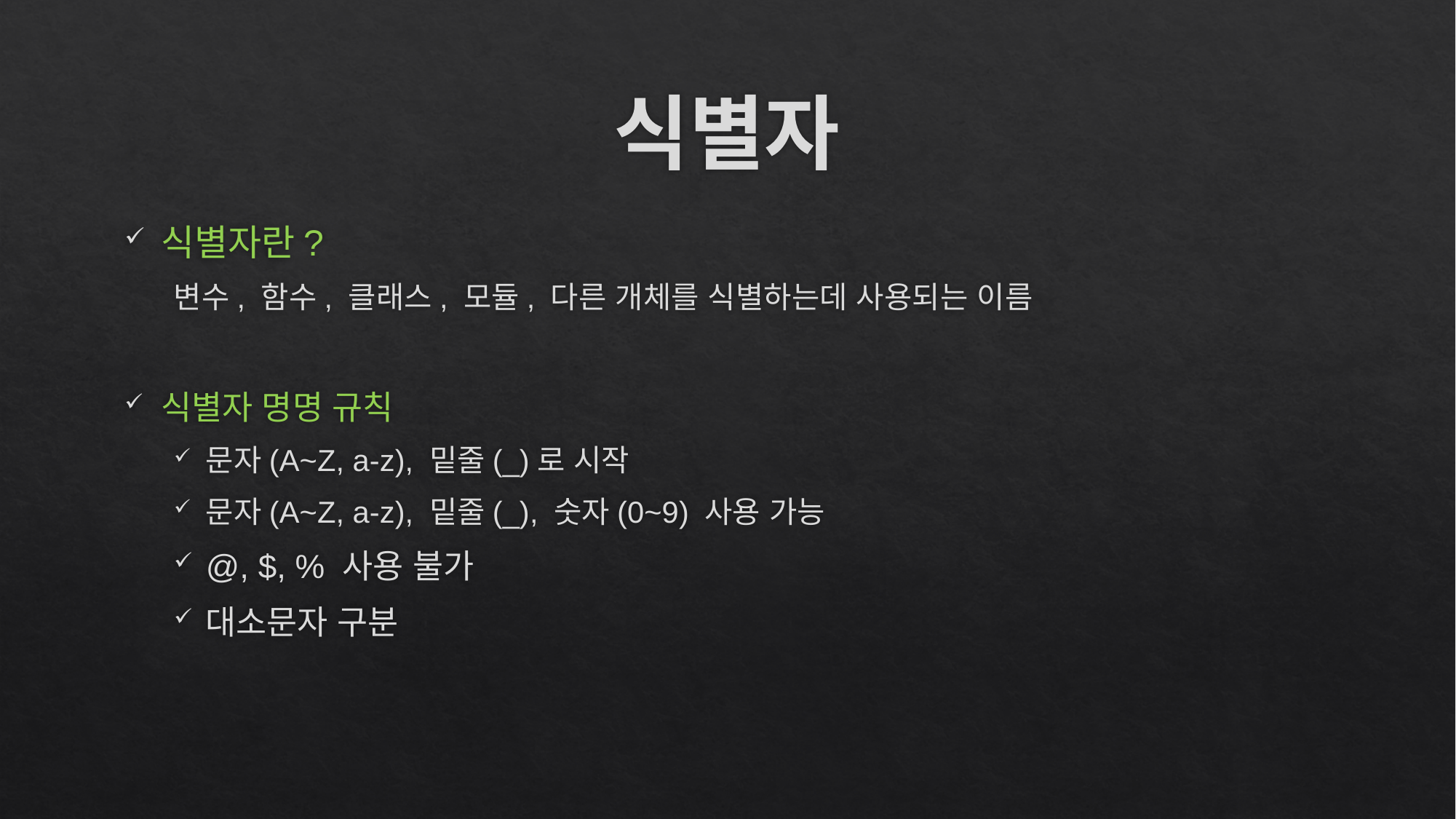

# 식별자
식별자란?
변수, 함수, 클래스, 모듈, 다른 개체를 식별하는데 사용되는 이름

식별자 명명 규칙
문자(A~Z, a-z), 밑줄(_)로 시작
문자(A~Z, a-z), 밑줄(_), 숫자(0~9) 사용 가능
@, $, % 사용 불가
대소문자 구분